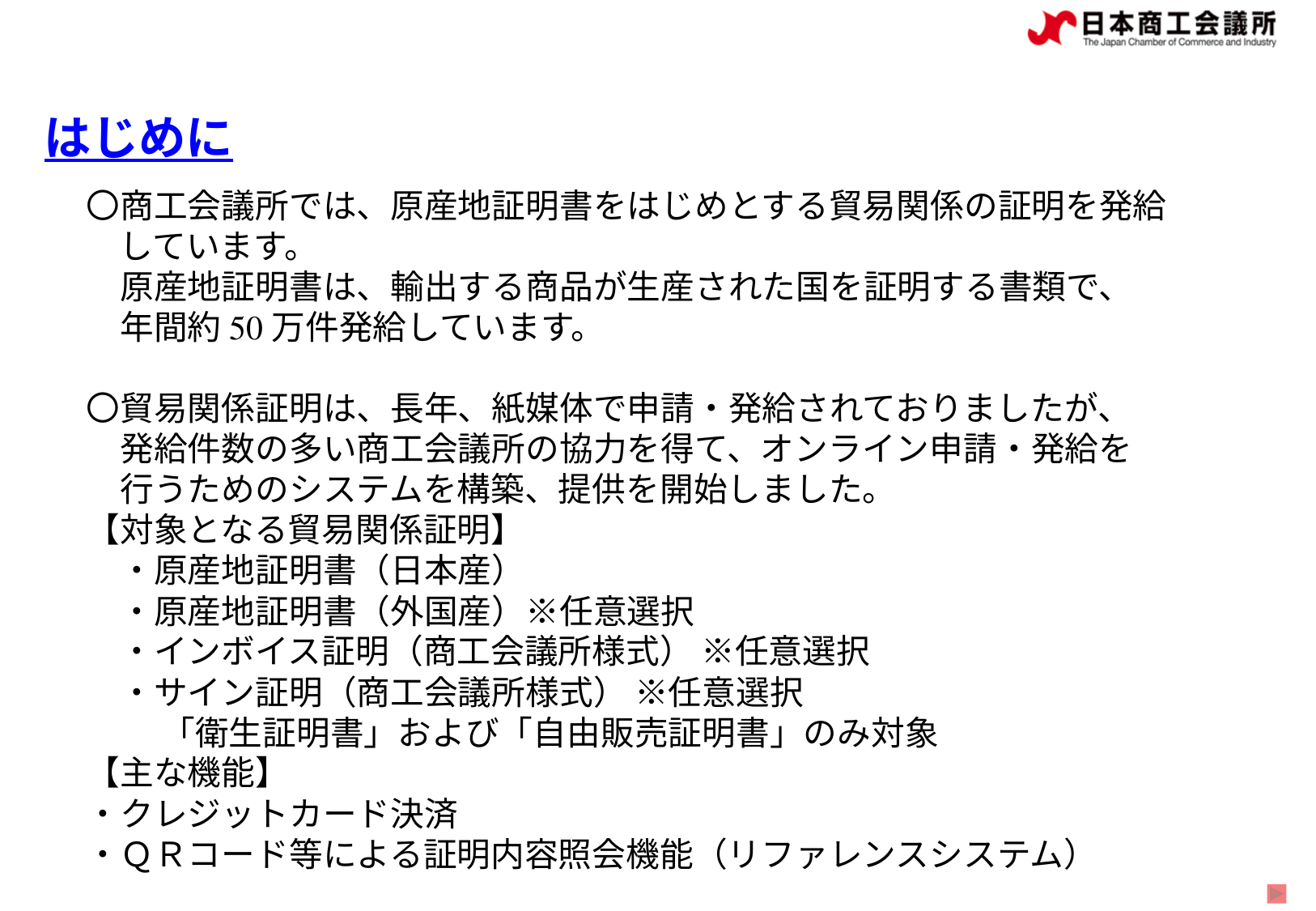

# はじめに

〇商工会議所では、原産地証明書をはじめとする貿易関係の証明を発給しています。
　原産地証明書は、輸出する商品が生産された国を証明する書類で、
　年間約50万件発給しています。

〇貿易関係証明は、長年、紙媒体で申請・発給されておりましたが、
　発給件数の多い商工会議所の協力を得て、オンライン申請・発給を
　行うためのシステムを構築、提供を開始しました。
【対象となる貿易関係証明】
　・原産地証明書（日本産）
　・原産地証明書（外国産）※任意選択
　・インボイス証明（商工会議所様式） ※任意選択
　・サイン証明（商工会議所様式） ※任意選択
　　 「衛生証明書」および「自由販売証明書」のみ対象
【主な機能】
・クレジットカード決済
・ＱＲコード等による証明内容照会機能（リファレンスシステム）